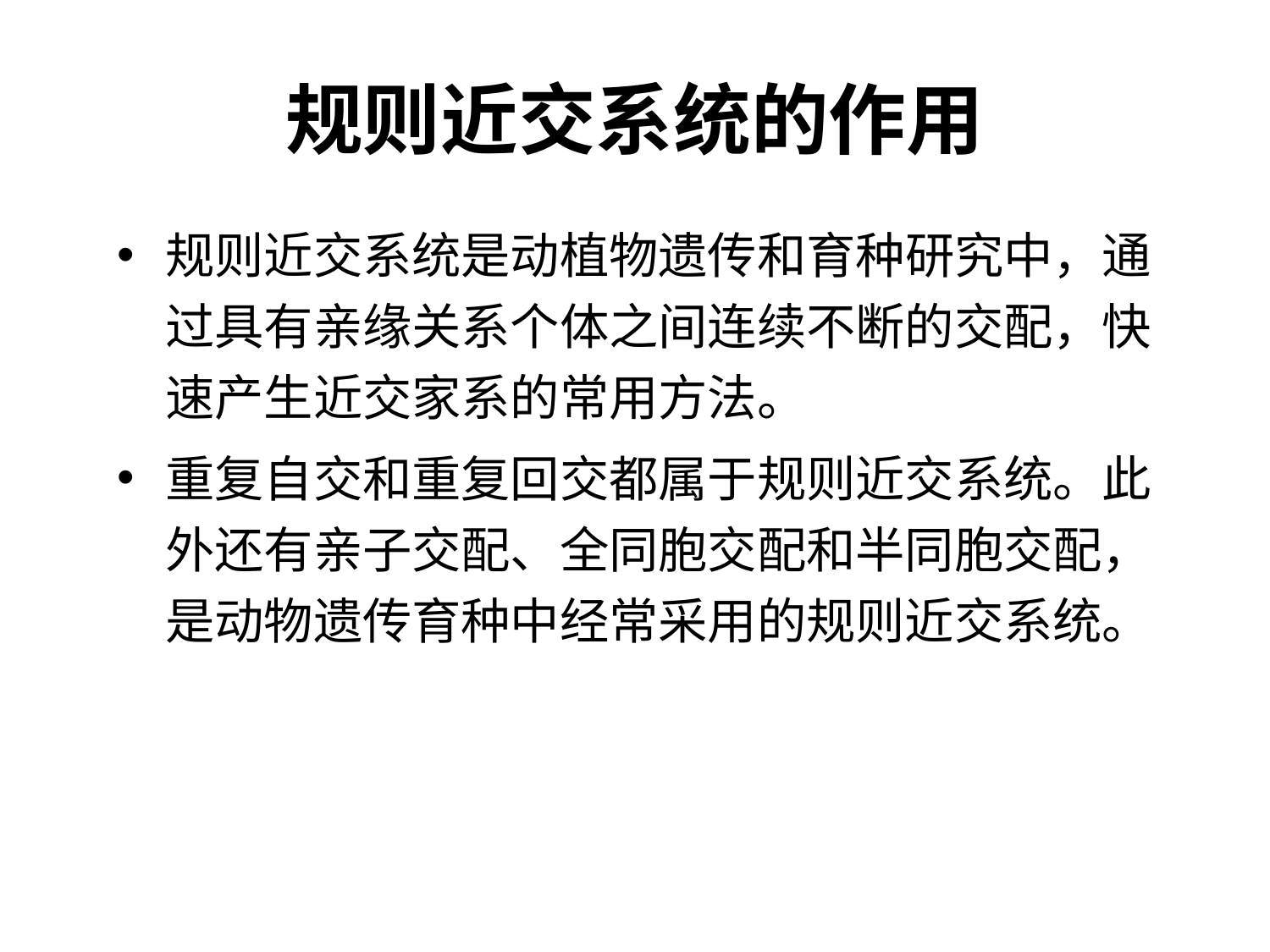

# 规则近交系统的作用
规则近交系统是动植物遗传和育种研究中，通过具有亲缘关系个体之间连续不断的交配，快速产生近交家系的常用方法。
重复自交和重复回交都属于规则近交系统。此外还有亲子交配、全同胞交配和半同胞交配，是动物遗传育种中经常采用的规则近交系统。